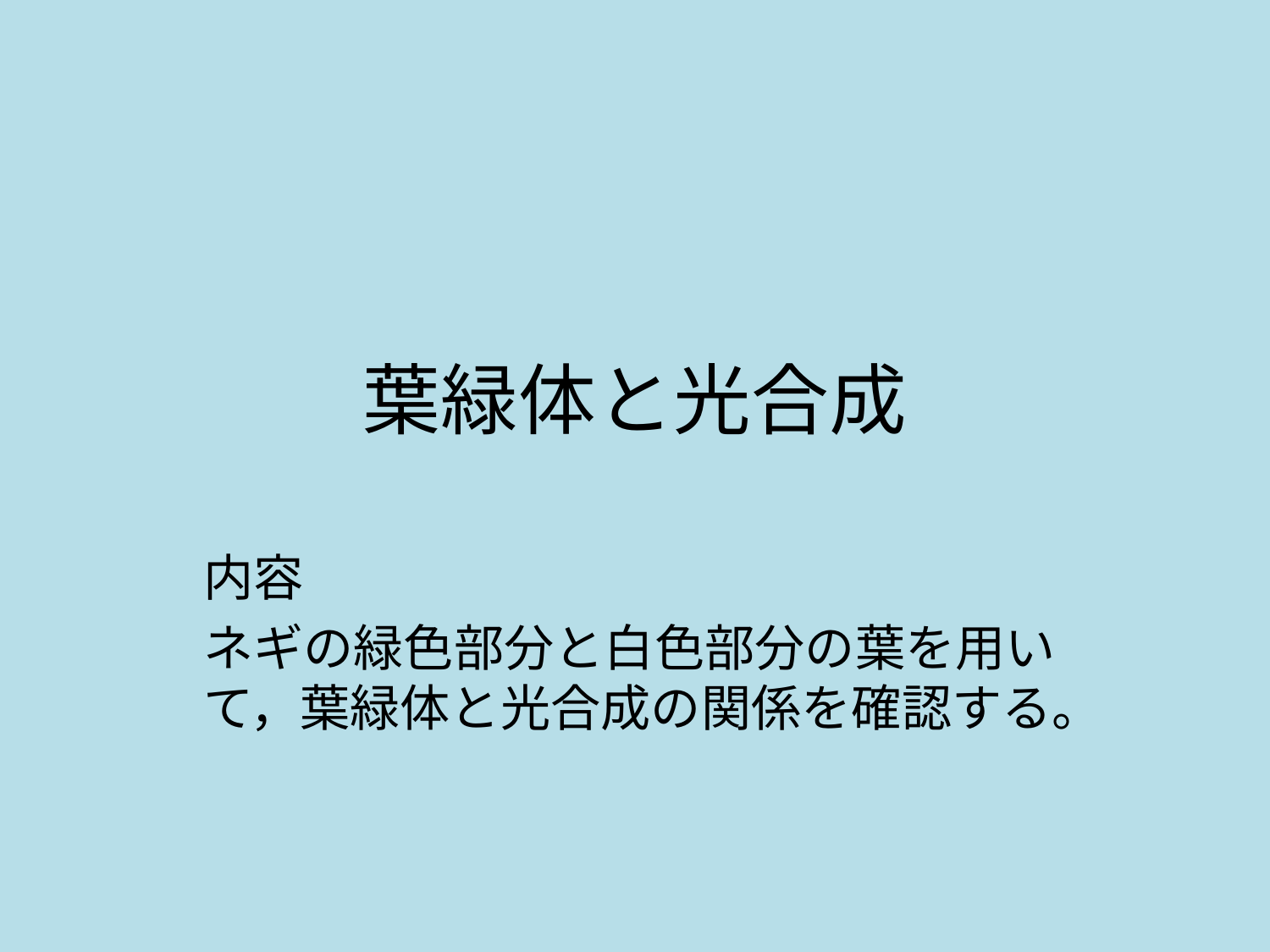

# 葉緑体と光合成
内容
ネギの緑色部分と白色部分の葉を用いて，葉緑体と光合成の関係を確認する。